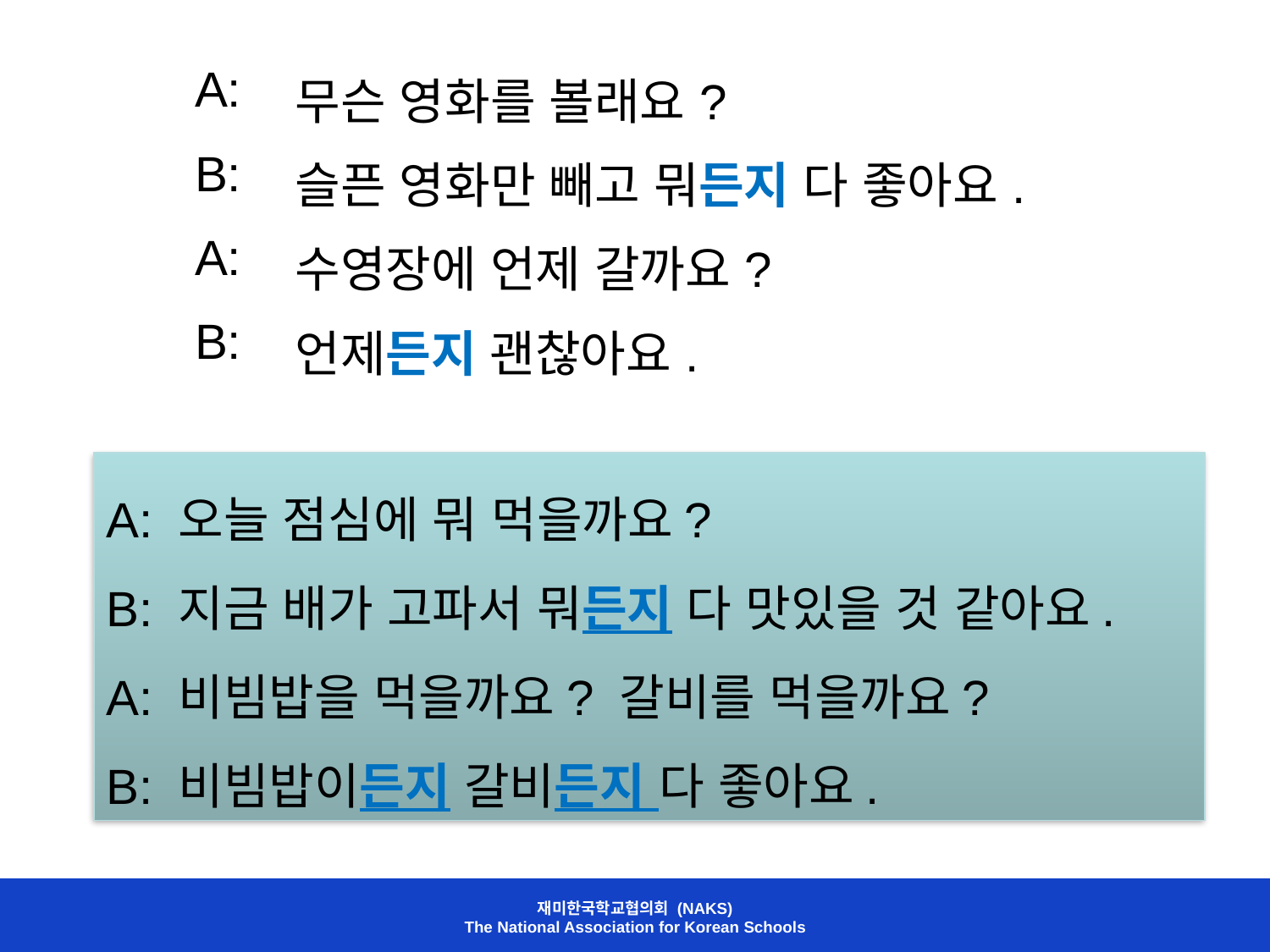

|  | A: | 무슨 영화를 볼래요? |
| --- | --- | --- |
|  | B: | 슬픈 영화만 빼고 뭐든지 다 좋아요. |
|  | A: | 수영장에 언제 갈까요? |
|  | B: | 언제든지 괜찮아요. |
A: 오늘 점심에 뭐 먹을까요?
B: 지금 배가 고파서 뭐든지 다 맛있을 것 같아요.
A: 비빔밥을 먹을까요? 갈비를 먹을까요?
B: 비빔밥이든지 갈비든지 다 좋아요.
재미한국학교협의회 (NAKS)
The National Association for Korean Schools